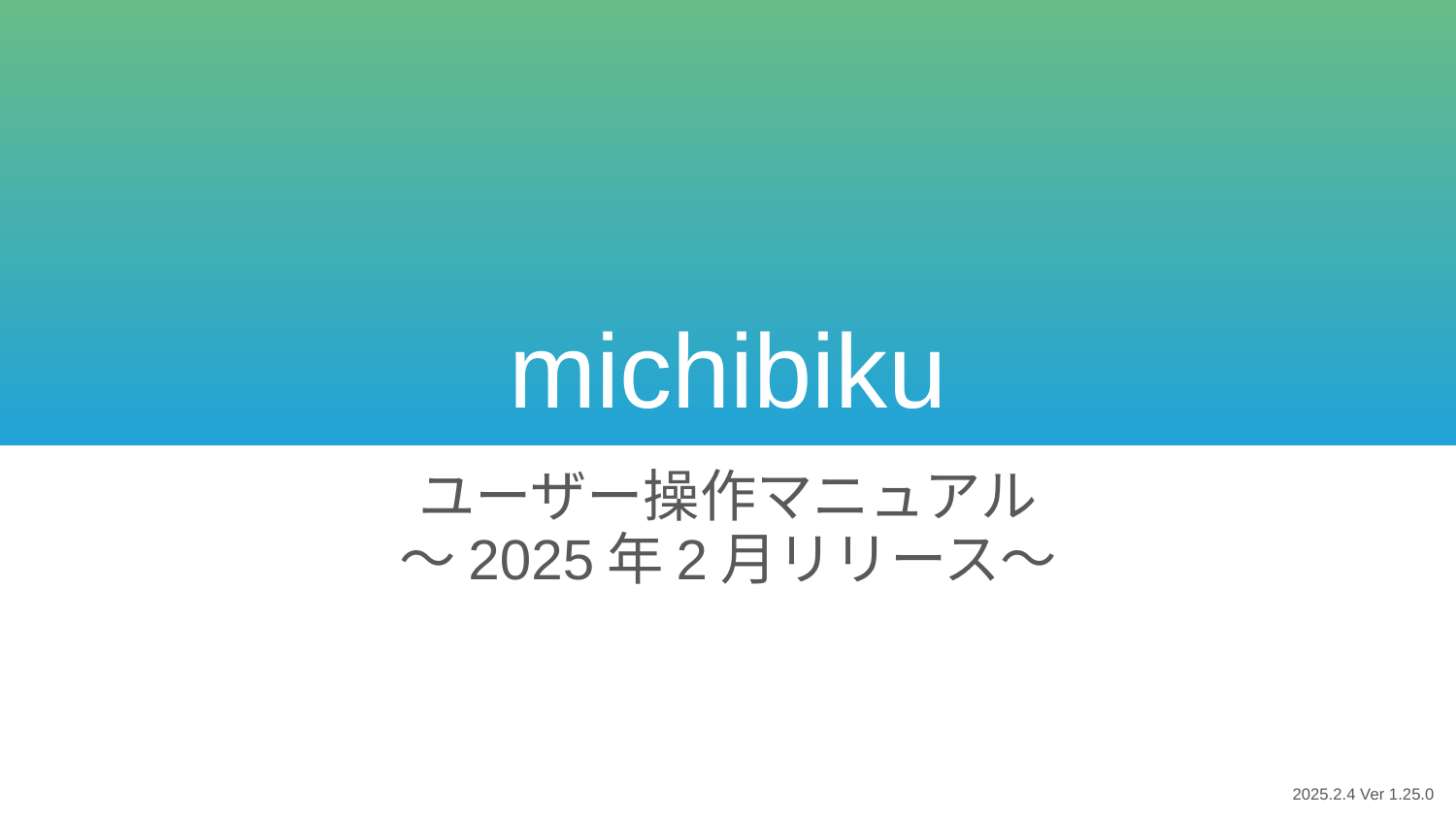

# michibiku
ユーザー操作マニュアル
～2025年2月リリース～
2025.2.4 Ver 1.25.0